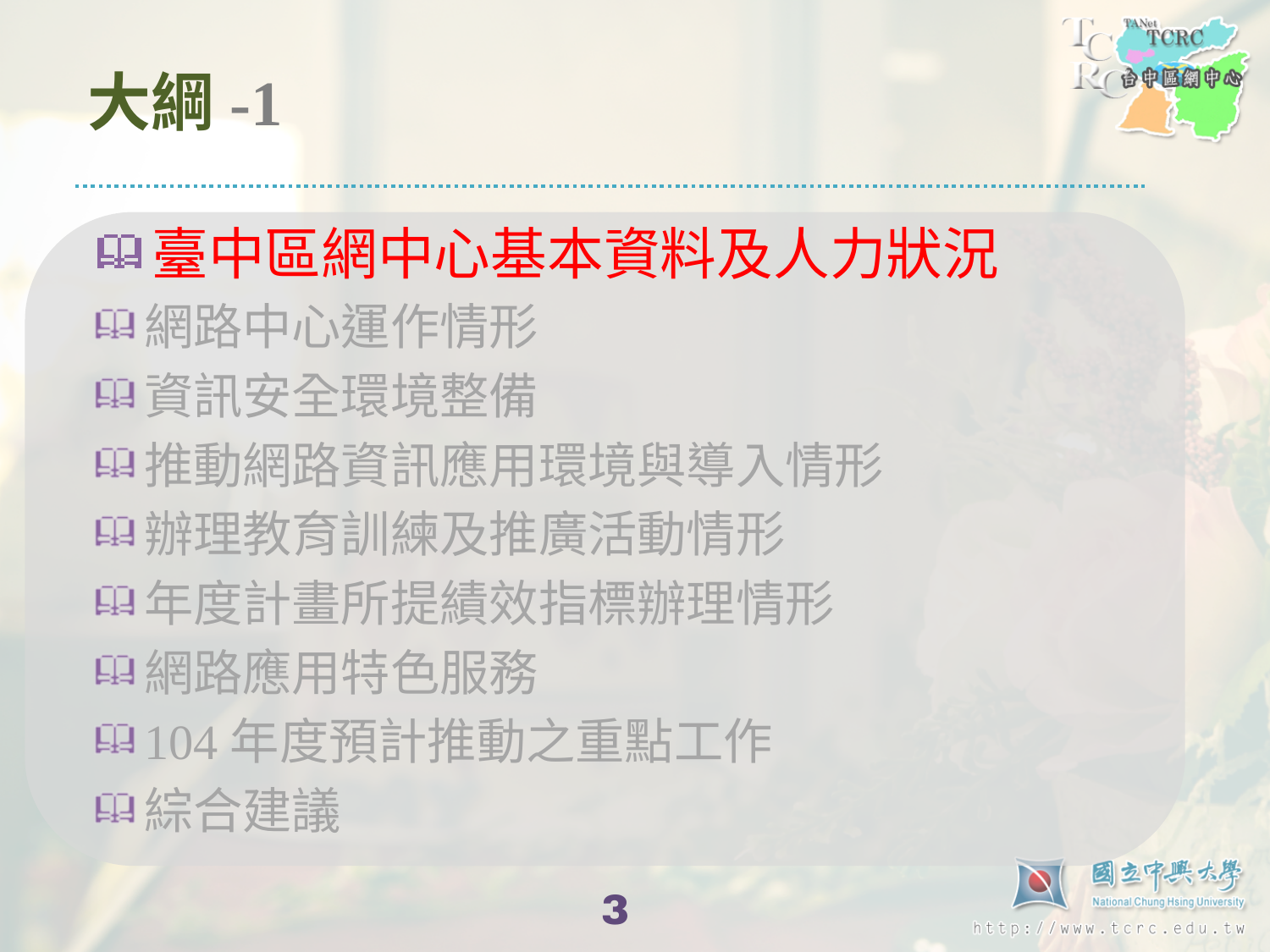

# 大綱-1
臺中區網中心基本資料及人力狀況
網路中心運作情形
資訊安全環境整備
推動網路資訊應用環境與導入情形
辦理教育訓練及推廣活動情形
年度計畫所提績效指標辦理情形
網路應用特色服務
104年度預計推動之重點工作
綜合建議